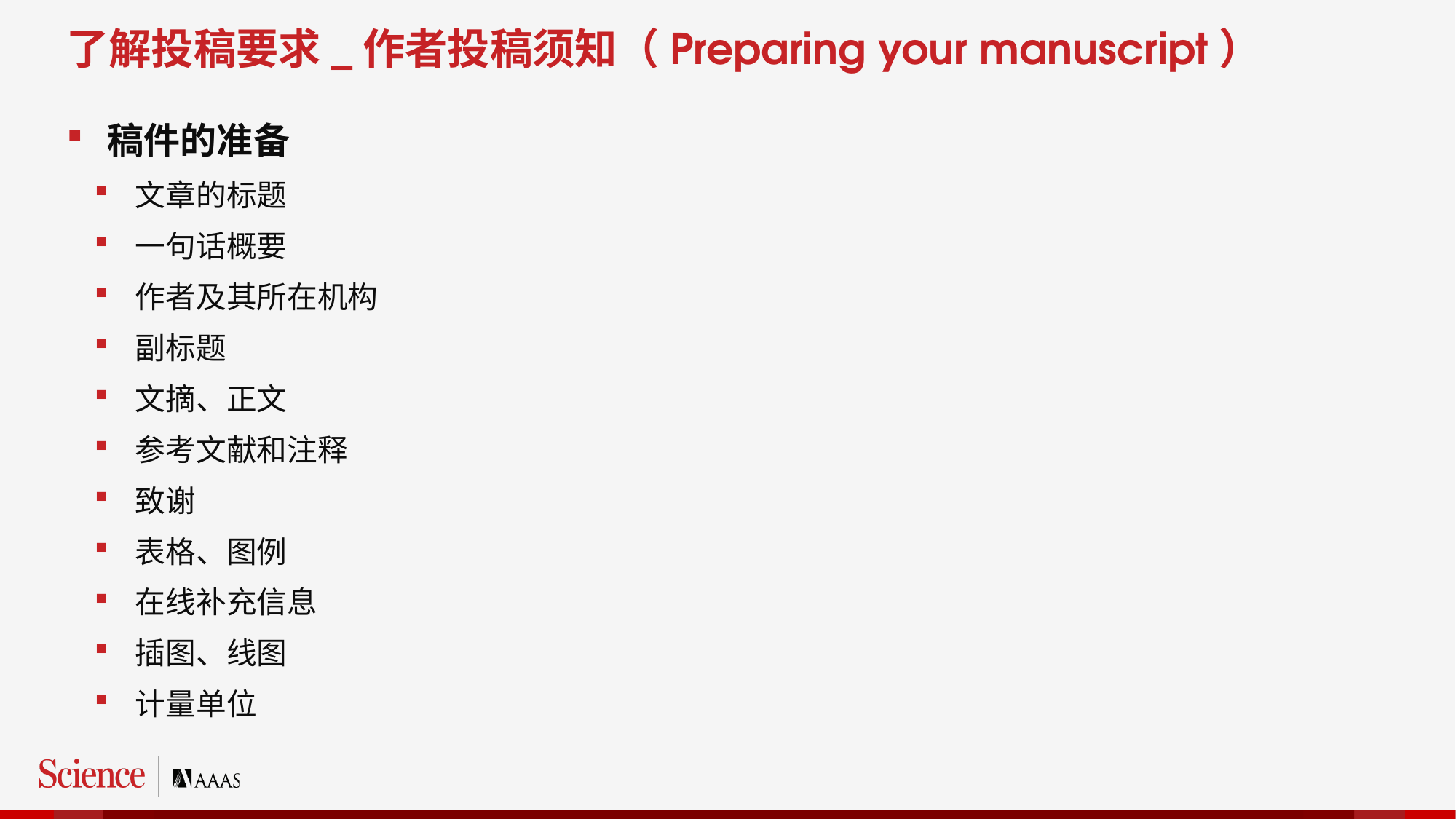

了解投稿要求_作者投稿须知（Preparing your manuscript）
稿件的准备
文章的标题
一句话概要
作者及其所在机构
副标题
文摘、正文
参考文献和注释
致谢
表格、图例
在线补充信息
插图、线图
计量单位